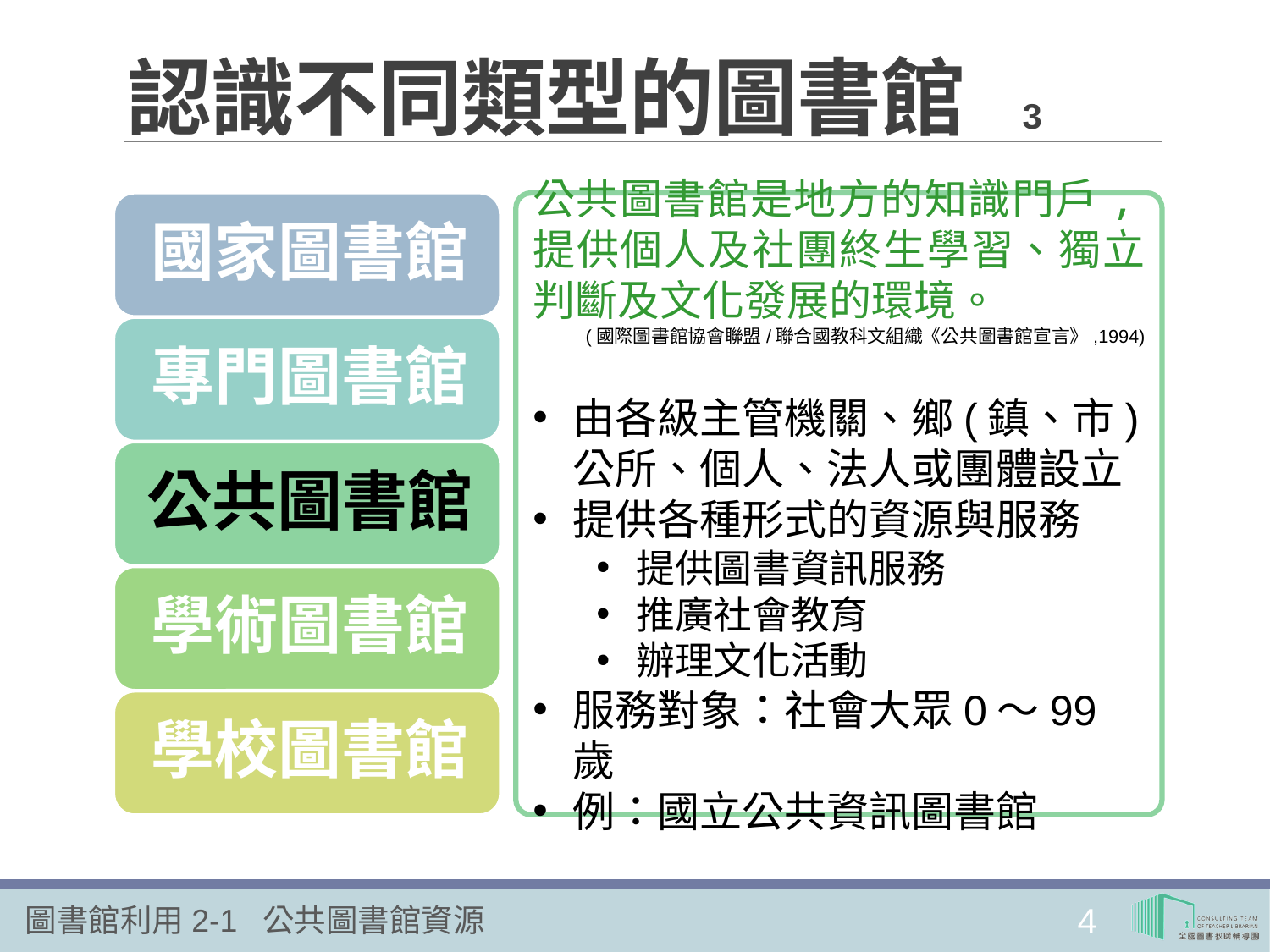

# 認識不同類型的圖書館  3
國家圖書館
專門圖書館
公共圖書館
學術圖書館
學校圖書館
公共圖書館是地方的知識門戶,提供個人及社團終生學習、獨立判斷及文化發展的環境。
(國際圖書館協會聯盟/聯合國教科文組織《公共圖書館宣言》,1994)

由各級主管機關、鄉(鎮、市) 公所、個人、法人或團體設立
提供各種形式的資源與服務
提供圖書資訊服務
推廣社會教育
辦理文化活動
服務對象：社會大眾0～99歲
例：國立公共資訊圖書館